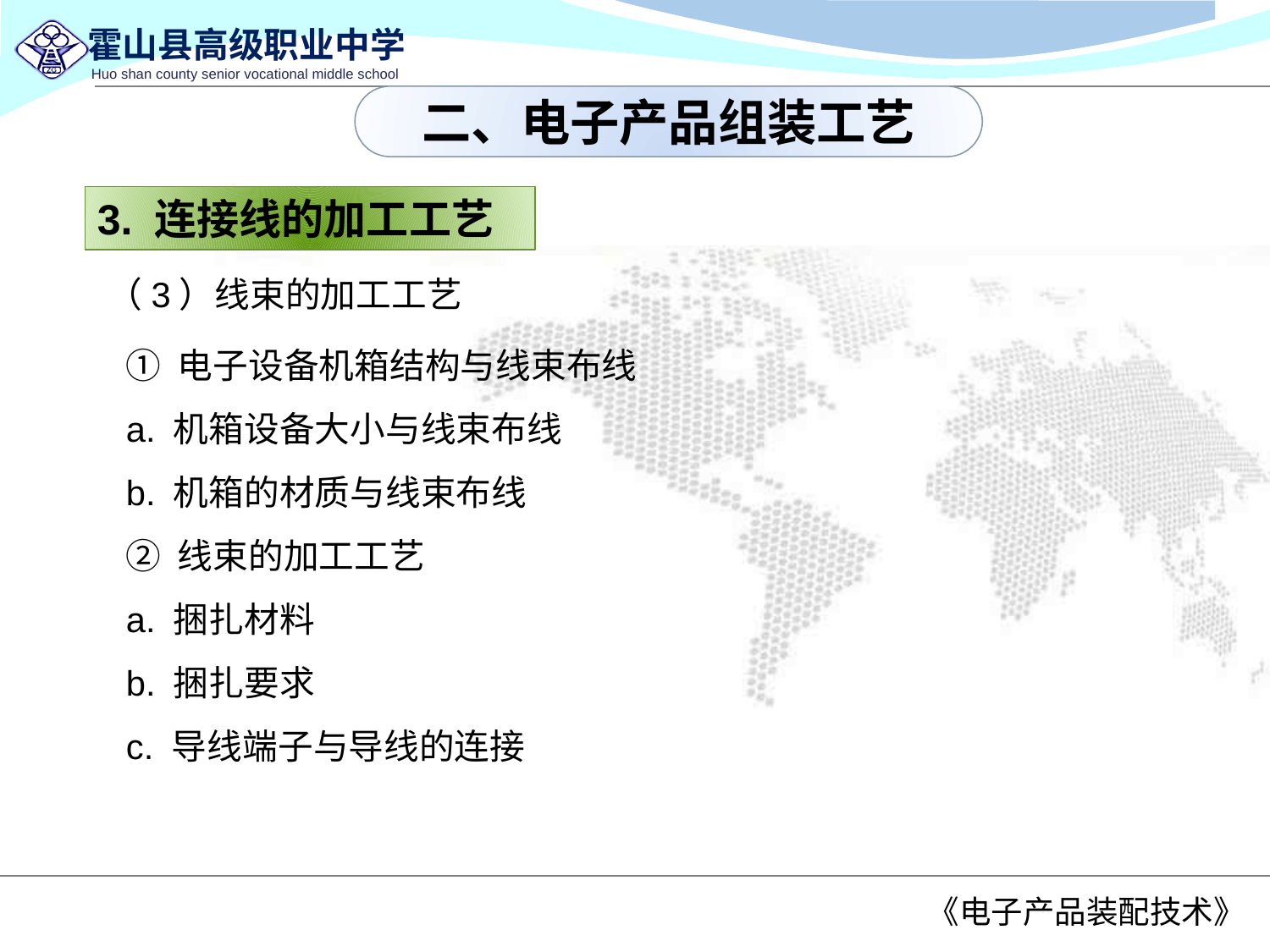

二、电子产品组装工艺
3. 连接线的加工工艺
（3）线束的加工工艺

① 电子设备机箱结构与线束布线
a. 机箱设备大小与线束布线
b. 机箱的材质与线束布线
② 线束的加工工艺
a. 捆扎材料
b. 捆扎要求
c. 导线端子与导线的连接